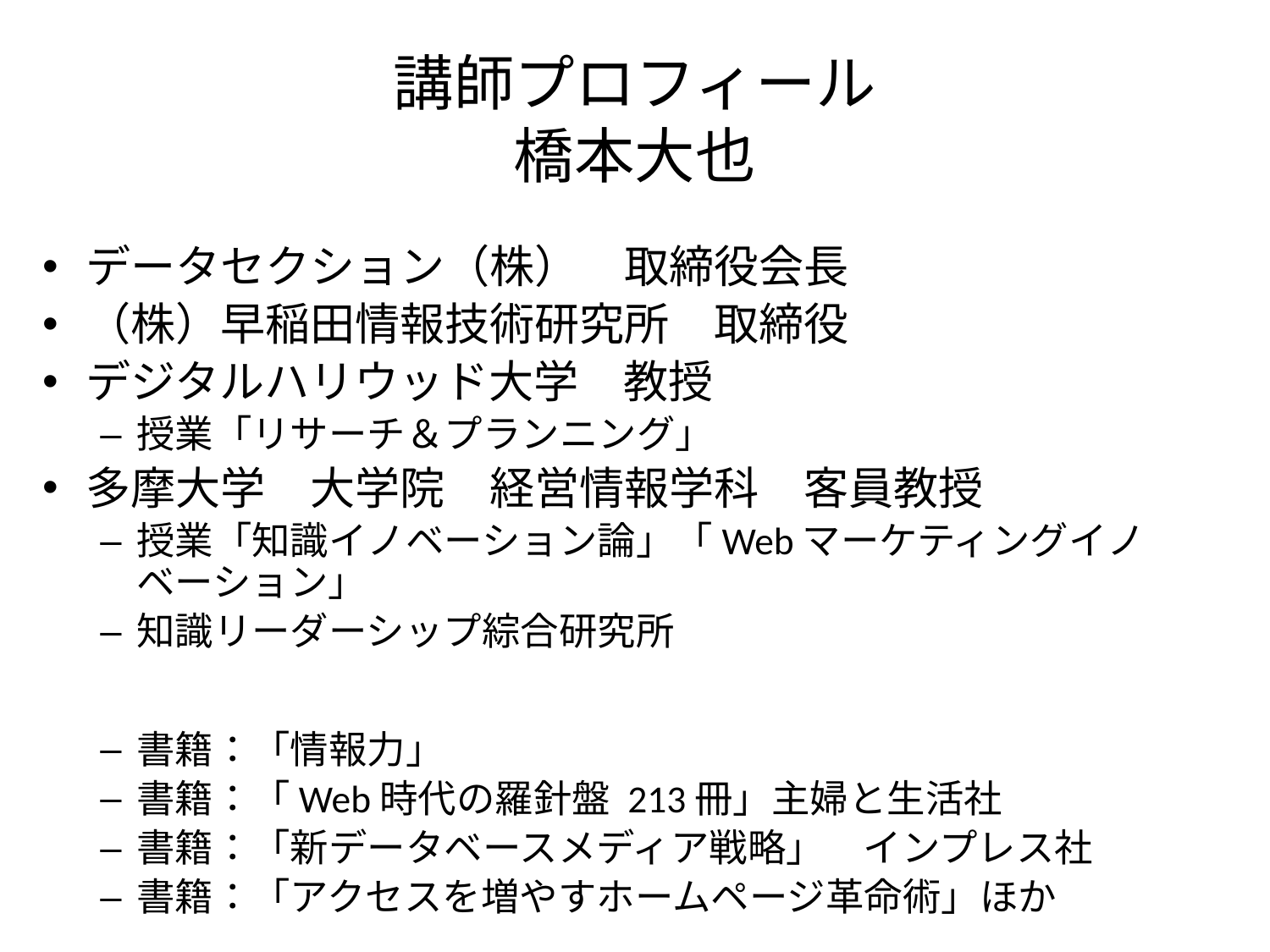

# 講師プロフィール 橋本大也
データセクション（株）　取締役会長
（株）早稲田情報技術研究所　取締役
デジタルハリウッド大学　教授
授業「リサーチ＆プランニング」
多摩大学　大学院　経営情報学科　客員教授
授業「知識イノベーション論」「Webマーケティングイノベーション」
知識リーダーシップ綜合研究所

書籍：「情報力」
書籍：「Web時代の羅針盤 213冊」主婦と生活社
書籍：「新データベースメディア戦略」　インプレス社
書籍：「アクセスを増やすホームページ革命術」ほか